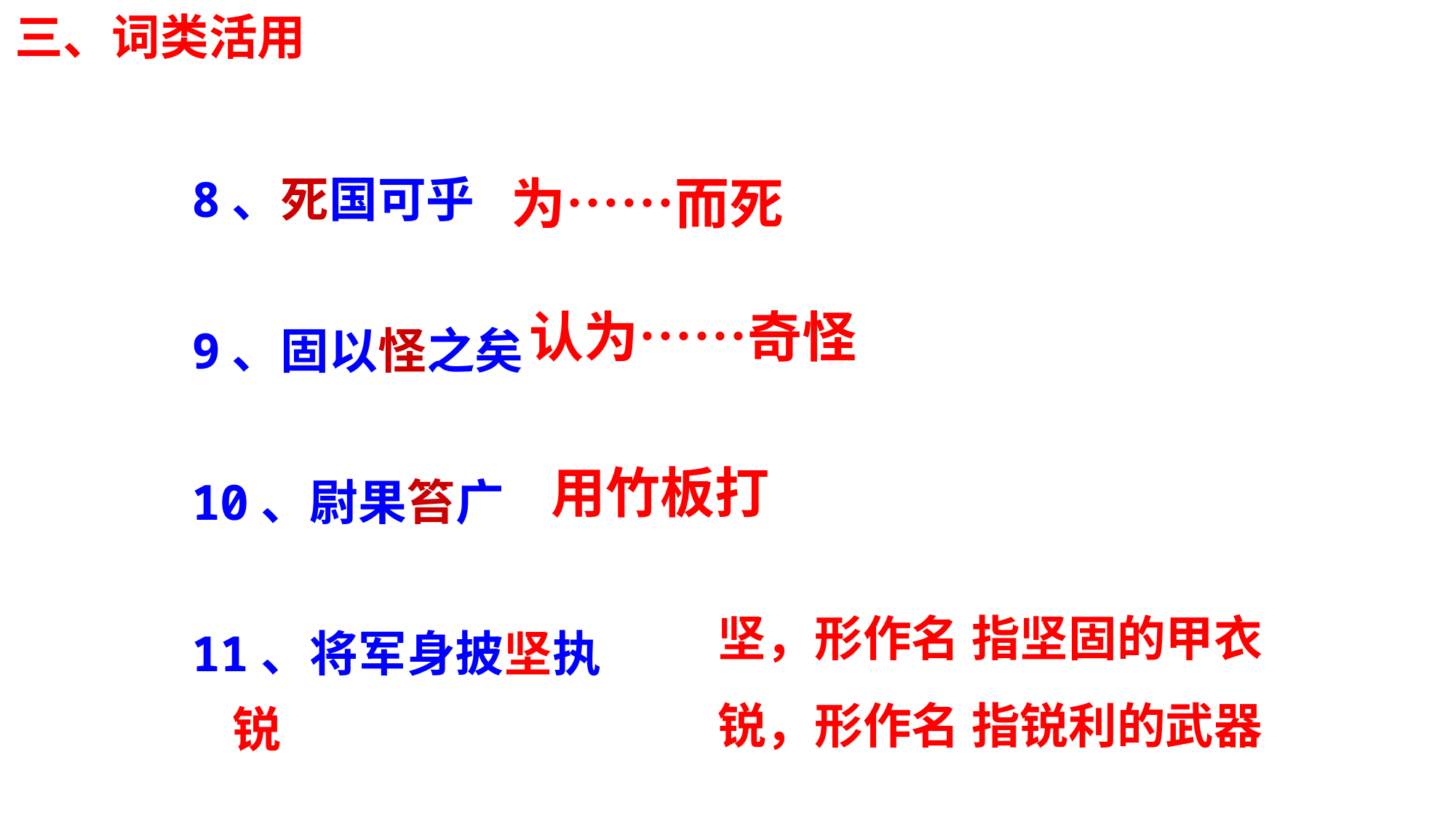

三、词类活用
8、死国可乎

9、固以怪之矣

10、尉果笞广

11、将军身披坚执锐

为……而死
认为……奇怪
用竹板打
坚，形作名 指坚固的甲衣

锐，形作名 指锐利的武器